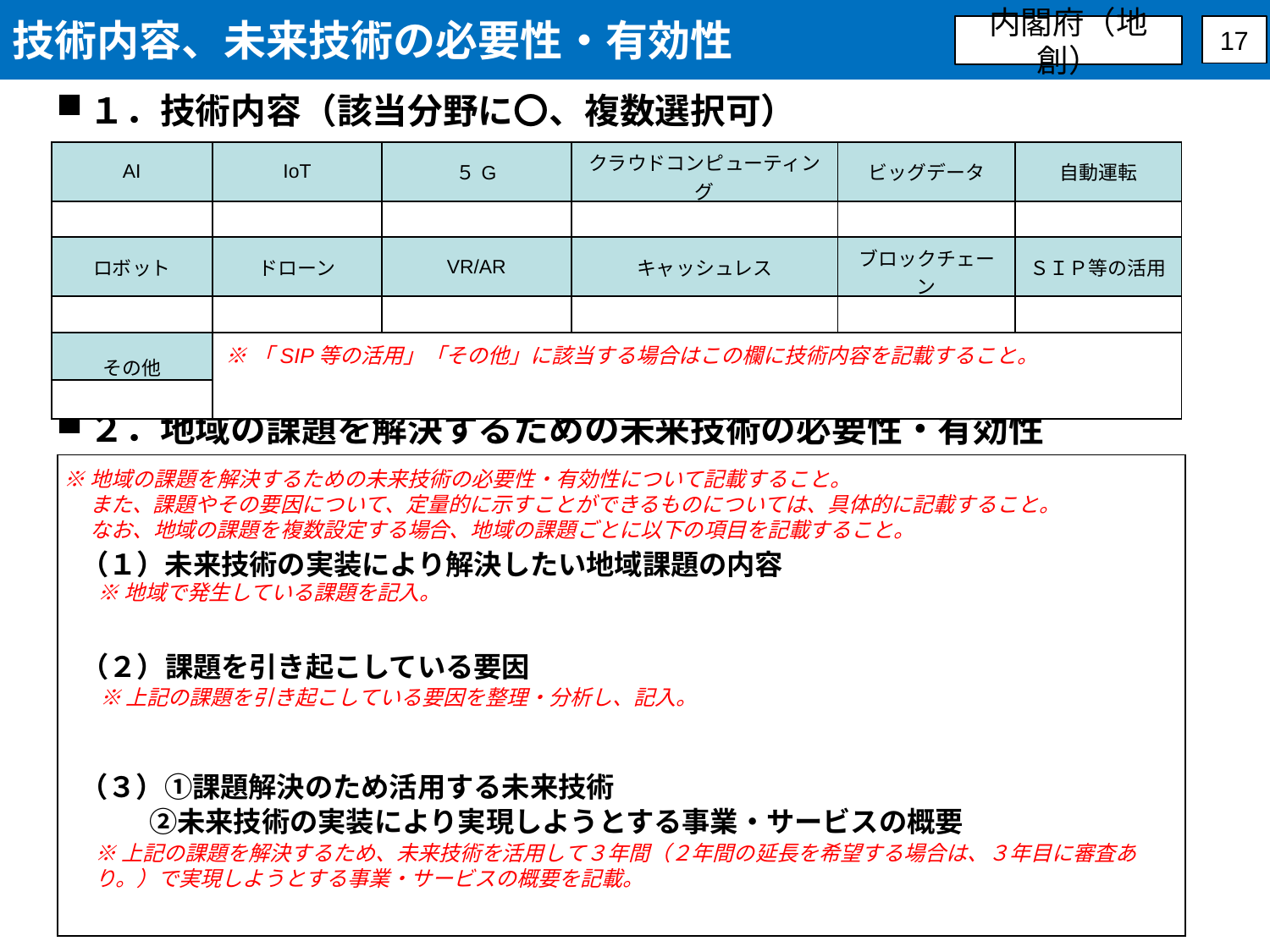

技術内容、未来技術の必要性・有効性
内閣府（地創）
17
１．技術内容（該当分野に〇、複数選択可）

| AI | IoT | ５G | クラウドコンピューティング | ビッグデータ | 自動運転 |
| --- | --- | --- | --- | --- | --- |
|  |  |  |  |  |  |
| ロボット | ドローン | VR/AR | キャッシュレス | ブロックチェーン | ＳＩＰ等の活用 |
|  |  |  |  |  |  |
| その他 | ※「SIP等の活用」「その他」に該当する場合はこの欄に技術内容を記載すること。 |  |  |  |  |
|  |  |  |  |  |  |
２．地域の課題を解決するための未来技術の必要性・有効性
|  |
| --- |
※地域の課題を解決するための未来技術の必要性・有効性について記載すること。
　 また、課題やその要因について、定量的に示すことができるものについては、具体的に記載すること。
　 なお、地域の課題を複数設定する場合、地域の課題ごとに以下の項目を記載すること。
（１）未来技術の実装により解決したい地域課題の内容
※地域で発生している課題を記入。
（２）課題を引き起こしている要因
※上記の課題を引き起こしている要因を整理・分析し、記入。
（３）①課題解決のため活用する未来技術
 　　②未来技術の実装により実現しようとする事業・サービスの概要
※上記の課題を解決するため、未来技術を活用して３年間（２年間の延長を希望する場合は、３年目に審査あり。）で実現しようとする事業・サービスの概要を記載。